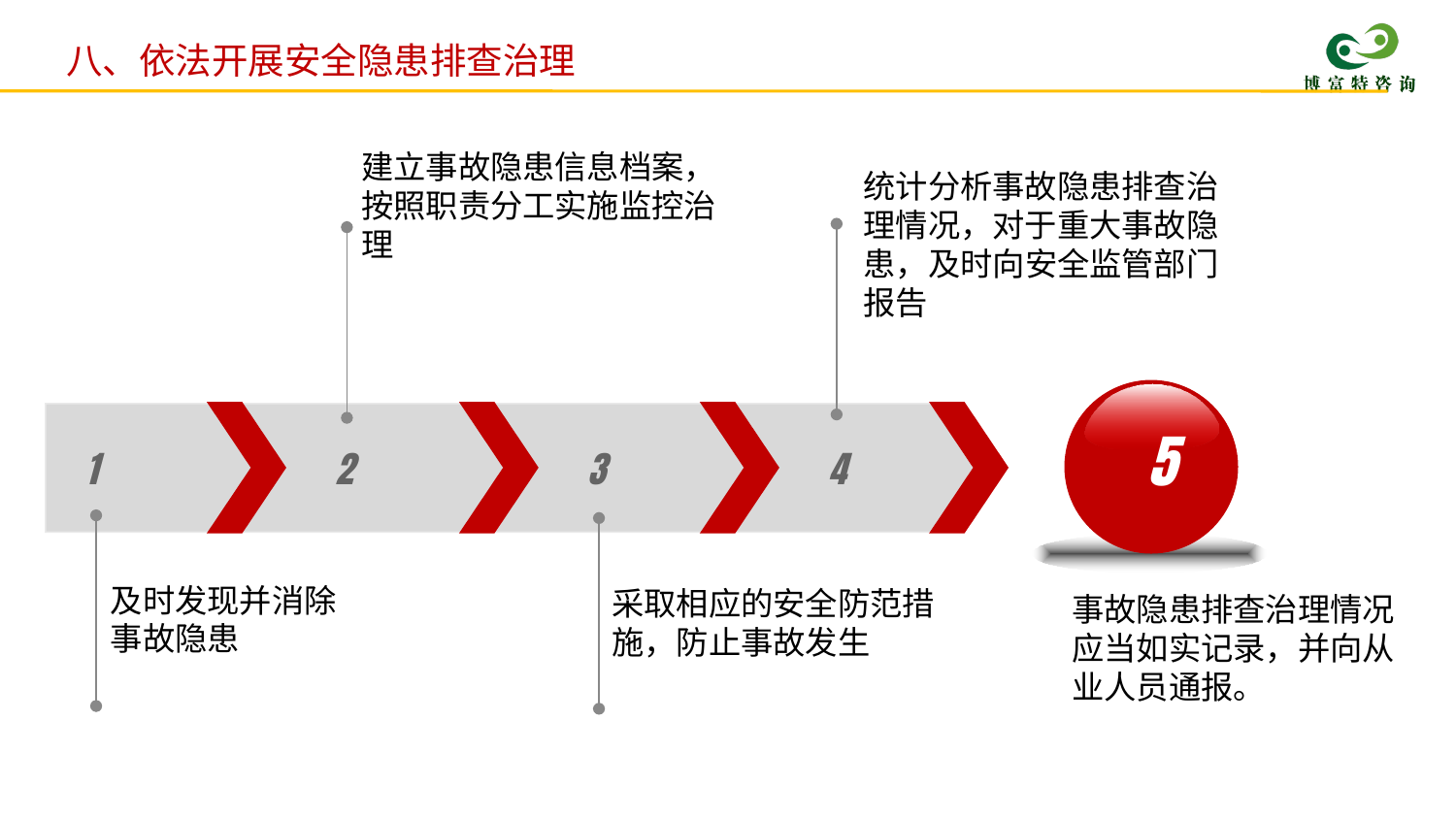

八、依法开展安全隐患排查治理

建立事故隐患信息档案，按照职责分工实施监控治理
统计分析事故隐患排查治理情况，对于重大事故隐患，及时向安全监管部门报告

     5

1
2
3
4
及时发现并消除事故隐患
采取相应的安全防范措施，防止事故发生
事故隐患排查治理情况应当如实记录，并向从业人员通报。